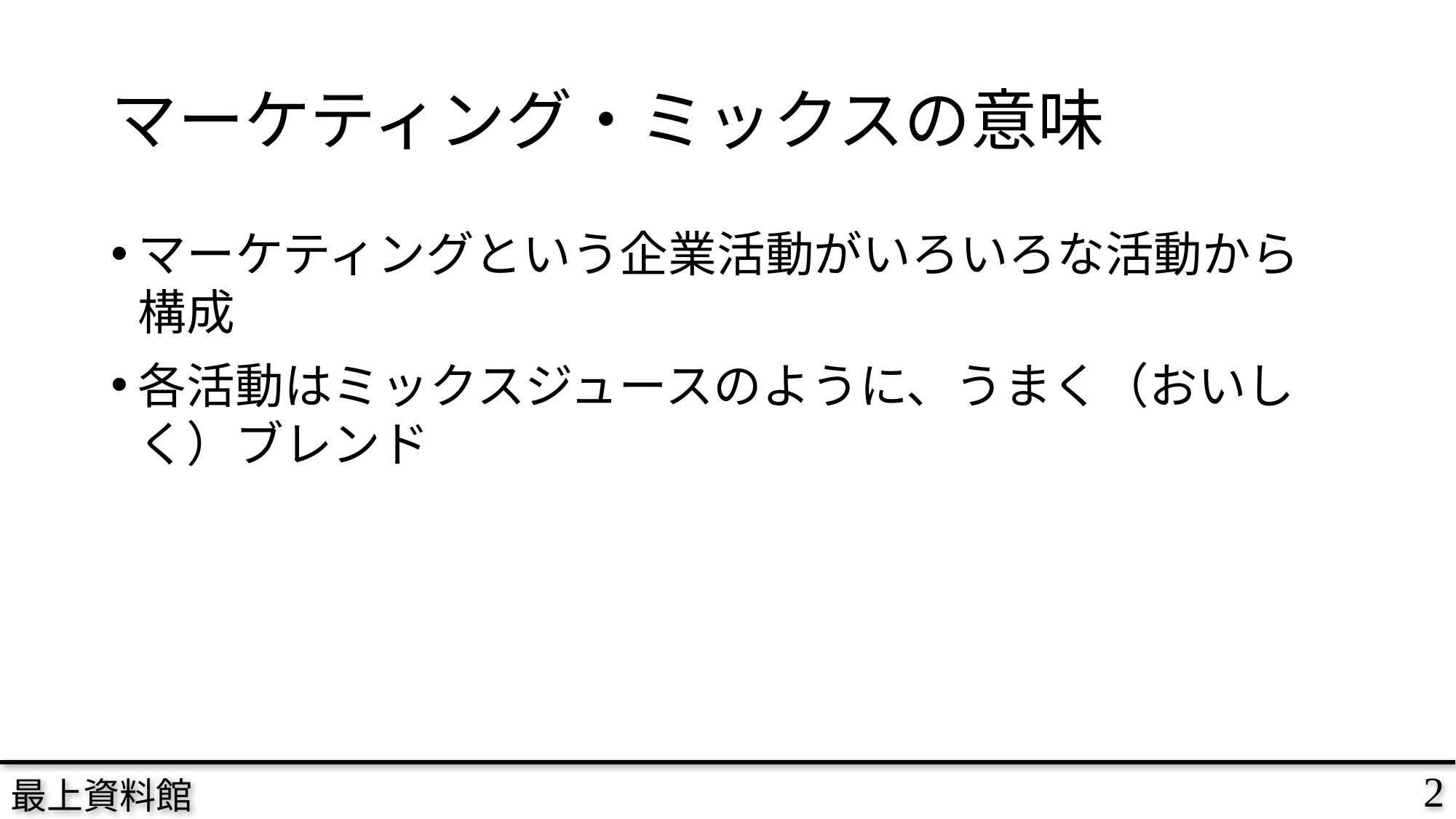

# マーケティング・ミックスの意味
マーケティングという企業活動がいろいろな活動から構成
各活動はミックスジュースのように、うまく（おいしく）ブレンド